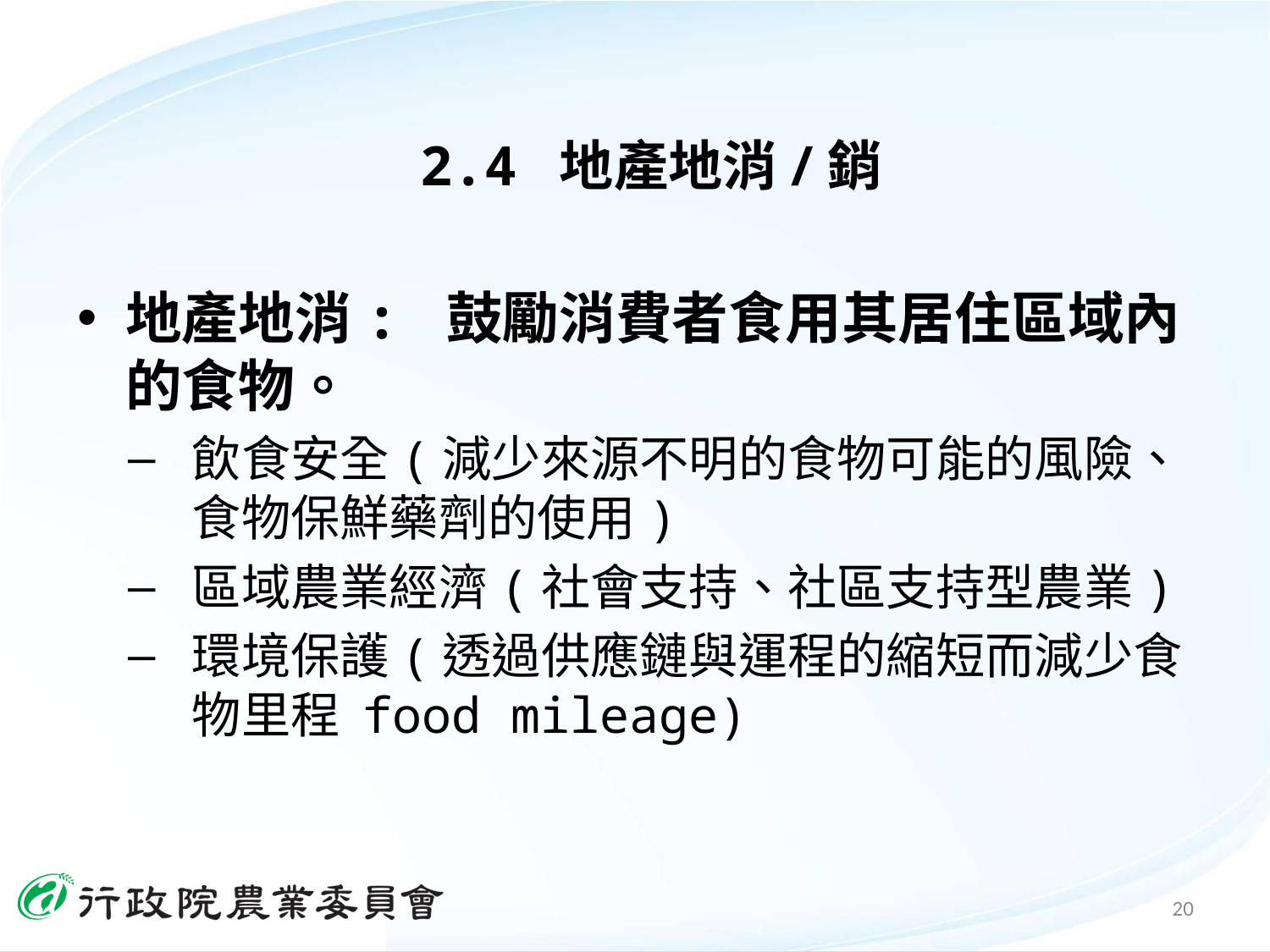

# 2.4 地產地消/銷
地產地消: 鼓勵消費者食用其居住區域內的食物。
飲食安全(減少來源不明的食物可能的風險、食物保鮮藥劑的使用)
區域農業經濟(社會支持、社區支持型農業)
環境保護(透過供應鏈與運程的縮短而減少食物里程 food mileage)
20